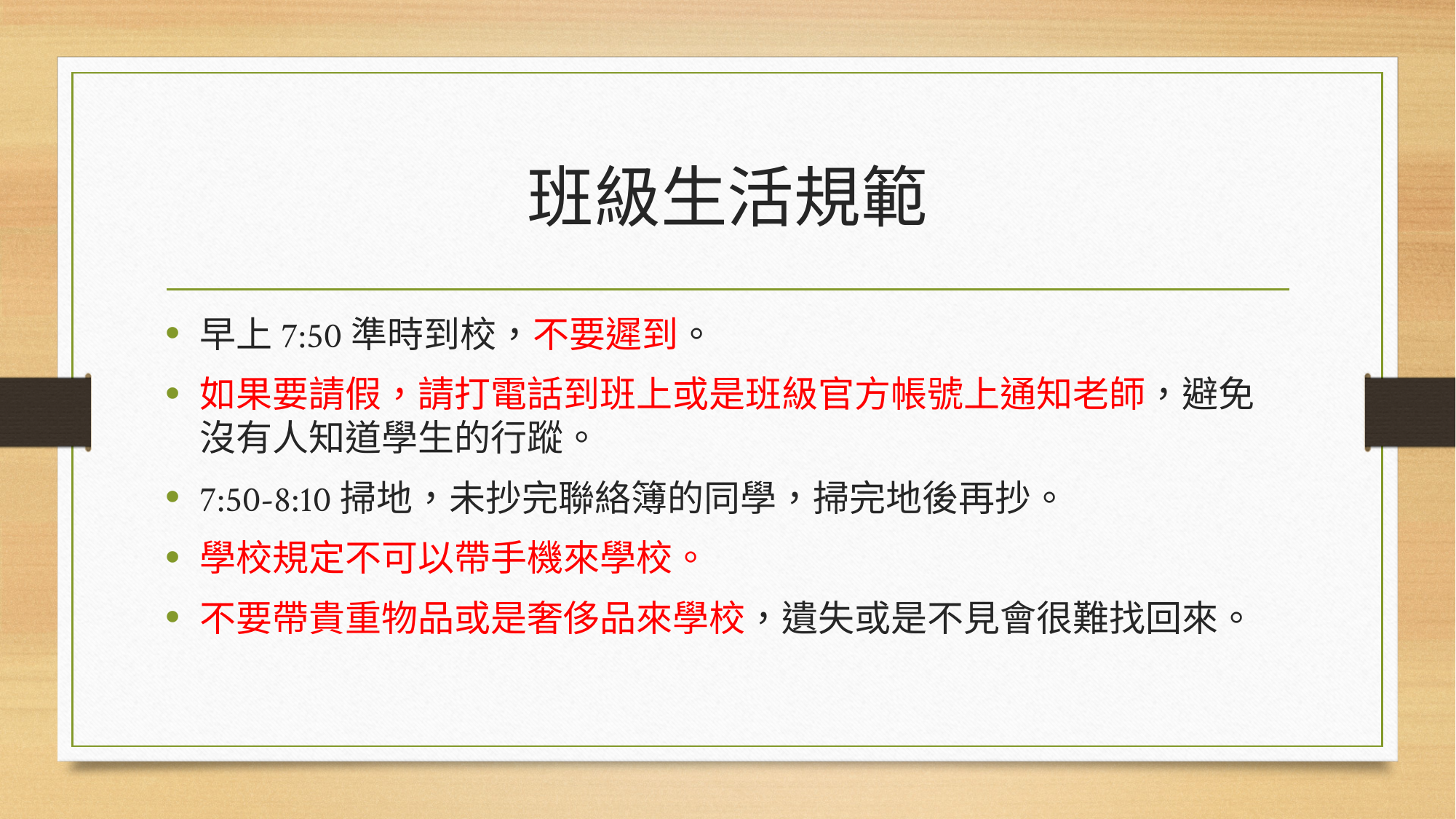

# 班級生活規範
早上7:50準時到校，不要遲到。
如果要請假，請打電話到班上或是班級官方帳號上通知老師，避免沒有人知道學生的行蹤。
7:50-8:10掃地，未抄完聯絡簿的同學，掃完地後再抄。
學校規定不可以帶手機來學校。
不要帶貴重物品或是奢侈品來學校，遺失或是不見會很難找回來。